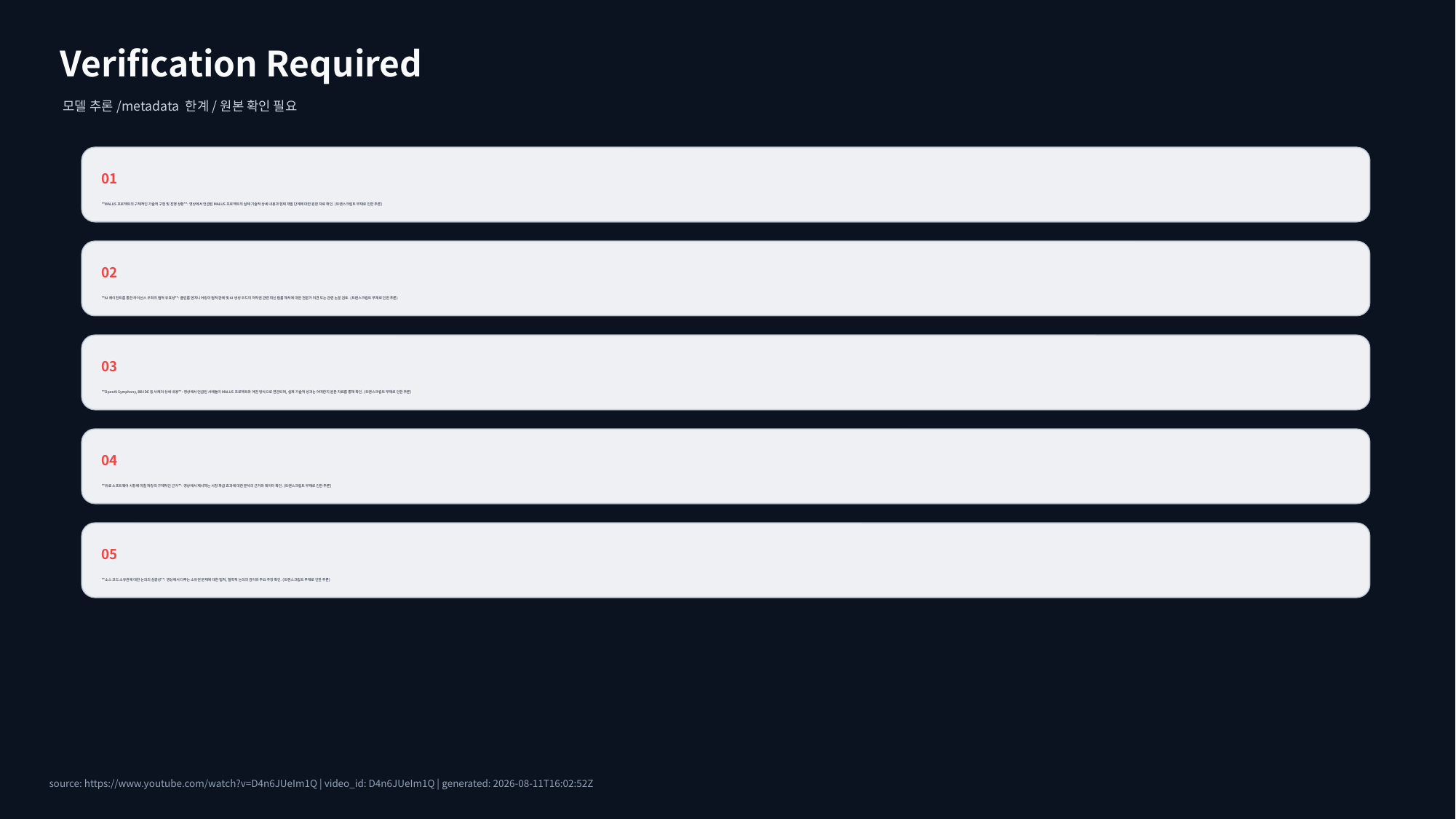

Verification Required
모델 추론/metadata 한계/원본 확인 필요

01
**MALUS 프로젝트의 구체적인 기술적 구현 및 진행 상황**: 영상에서 언급된 MALUS 프로젝트의 실제 기술적 상세 내용과 현재 개발 단계에 대한 원본 자료 확인. (트랜스크립트 부재로 인한 추론)

02
**AI 에이전트를 통한 라이선스 우회의 법적 유효성**: 클린룸 엔지니어링의 법적 판례 및 AI 생성 코드의 저작권 관련 최신 법률 해석에 대한 전문가 의견 또는 관련 논문 검토. (트랜스크립트 부재로 인한 추론)

03
**OpenAI Symphony, BB IDE 등 사례의 상세 내용**: 영상에서 언급된 사례들이 MALUS 프로젝트와 어떤 방식으로 연관되며, 실제 기술적 성과는 어떠한지 원본 자료를 통해 확인. (트랜스크립트 부재로 인한 추론)

04
**유료 소프트웨어 시장에 미칠 파장의 구체적인 근거**: 영상에서 제시하는 시장 파급 효과에 대한 분석의 근거와 데이터 확인. (트랜스크립트 부재로 인한 추론)

05
**소스 코드 소유권에 대한 논의의 심층성**: 영상에서 다루는 소유권 문제에 대한 법적, 철학적 논의의 깊이와 주요 주장 확인. (트랜스크립트 부재로 인한 추론)
source: https://www.youtube.com/watch?v=D4n6JUeIm1Q | video_id: D4n6JUeIm1Q | generated: 2026-08-11T16:02:52Z